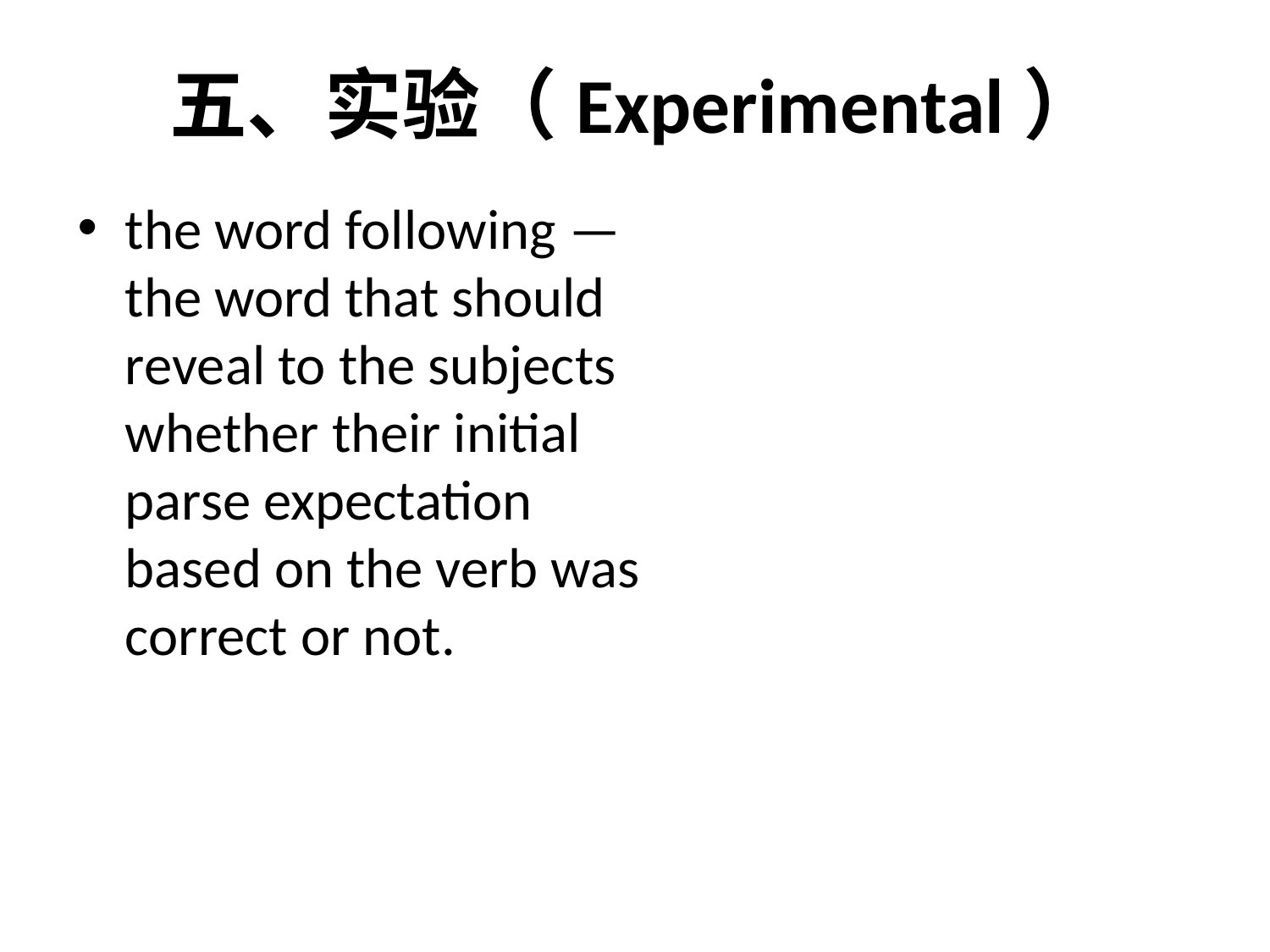

# 五、实验（Experimental）

the word following — the word that should reveal to the subjects whether their initial parse expectation based on the verb was correct or not.